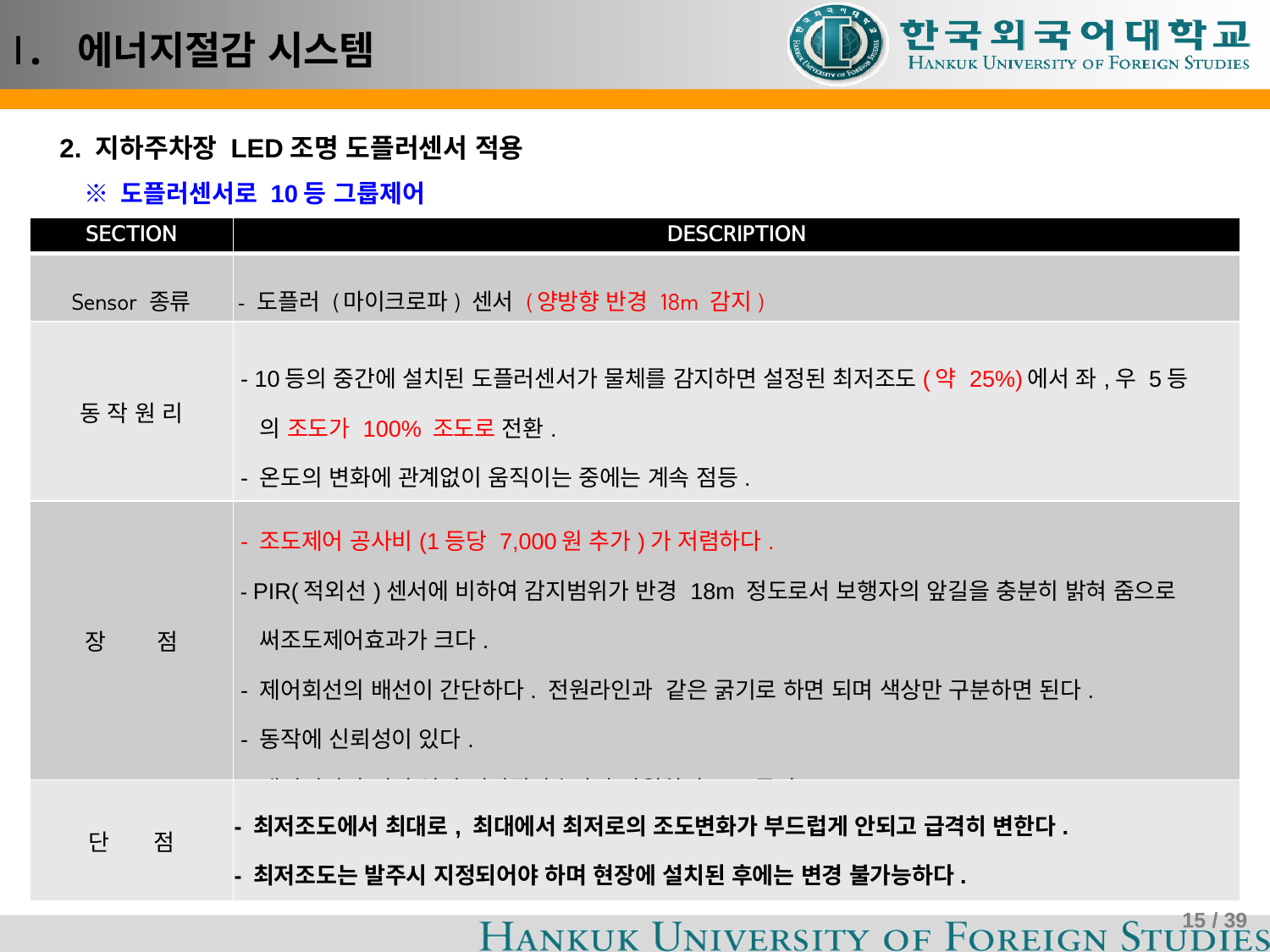

# Ⅰ. 에너지절감 시스템

 2. 지하주차장 LED조명 도플러센서 적용
※ 도플러센서로 10등 그룹제어
| SECTION | DESCRIPTION |
| --- | --- |
| Sensor 종류 | - 도플러 (마이크로파) 센서 (양방향 반경 18m 감지) |
| 동 작 원 리 | - 10등의 중간에 설치된 도플러센서가 물체를 감지하면 설정된 최저조도(약 25%)에서 좌,우 5등 의 조도가 100% 조도로 전환. - 온도의 변화에 관계없이 움직이는 중에는 계속 점등. |
| 장 점 | - 조도제어 공사비(1등당 7,000원 추가)가 저렴하다. - PIR(적외선)센서에 비하여 감지범위가 반경 18m 정도로서 보행자의 앞길을 충분히 밝혀 줌으로 써조도제어효과가 크다. - 제어회선의 배선이 간단하다. 전원라인과 같은 굵기로 하면 되며 색상만 구분하면 된다. - 동작에 신뢰성이 있다. - 대기전력이 거의 없어 전기절감효과가 탁월하다.(10등당 2W 소모) |
| 단 점 | - 최저조도에서 최대로, 최대에서 최저로의 조도변화가 부드럽게 안되고 급격히 변한다. - 최저조도는 발주시 지정되어야 하며 현장에 설치된 후에는 변경 불가능하다. |
15 / 39